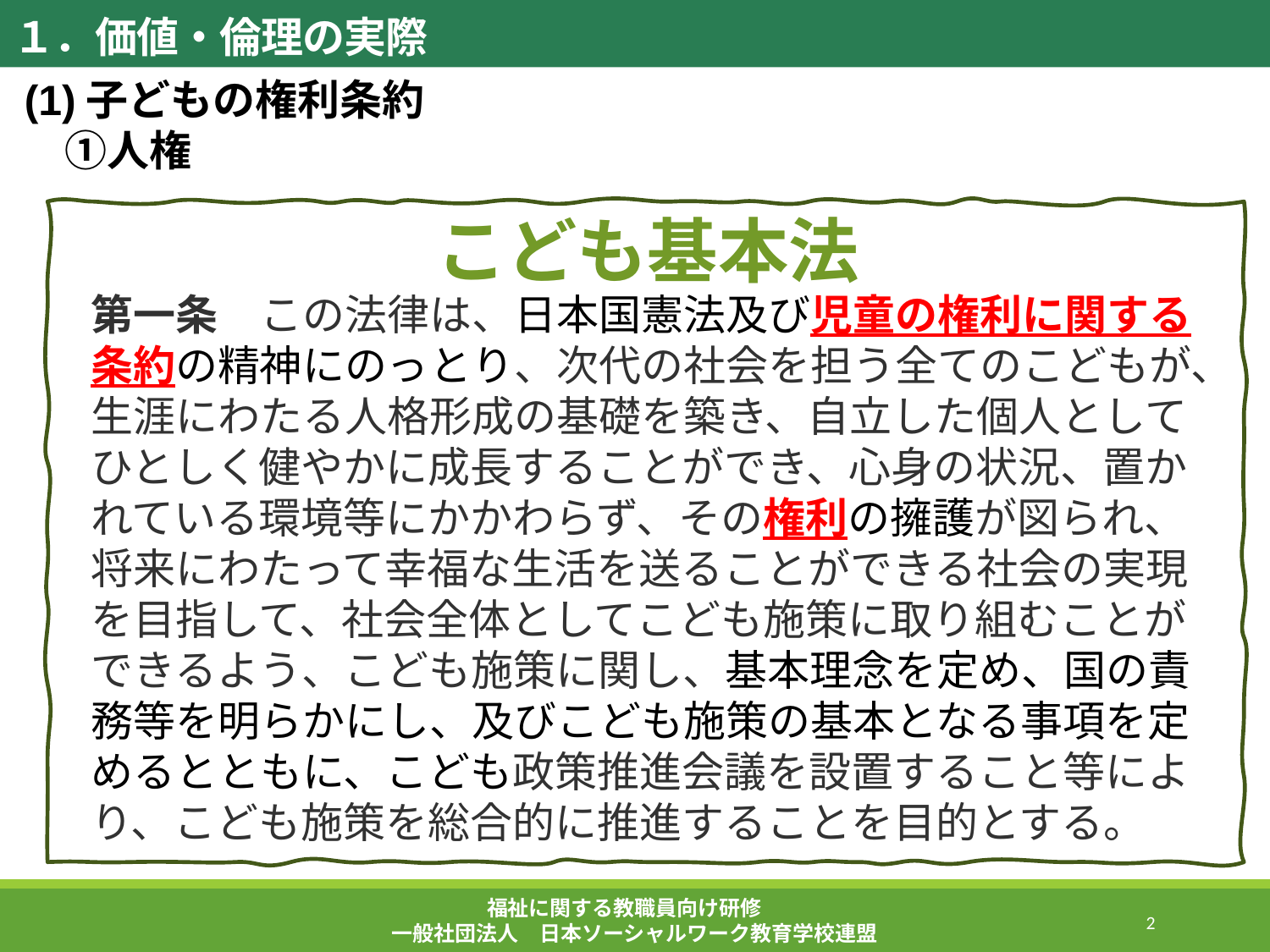

１．価値・倫理の実際
 (1)子どもの権利条約
　 ①人権
こども基本法

第一条　この法律は、日本国憲法及び児童の権利に関する条約の精神にのっとり、次代の社会を担う全てのこどもが、生涯にわたる人格形成の基礎を築き、自立した個人としてひとしく健やかに成長することができ、心身の状況、置かれている環境等にかかわらず、その権利の擁護が図られ、将来にわたって幸福な生活を送ることができる社会の実現を目指して、社会全体としてこども施策に取り組むことができるよう、こども施策に関し、基本理念を定め、国の責務等を明らかにし、及びこども施策の基本となる事項を定めるとともに、こども政策推進会議を設置すること等により、こども施策を総合的に推進することを目的とする。
福祉に関する教職員向け研修
一般社団法人　日本ソーシャルワーク教育学校連盟
2